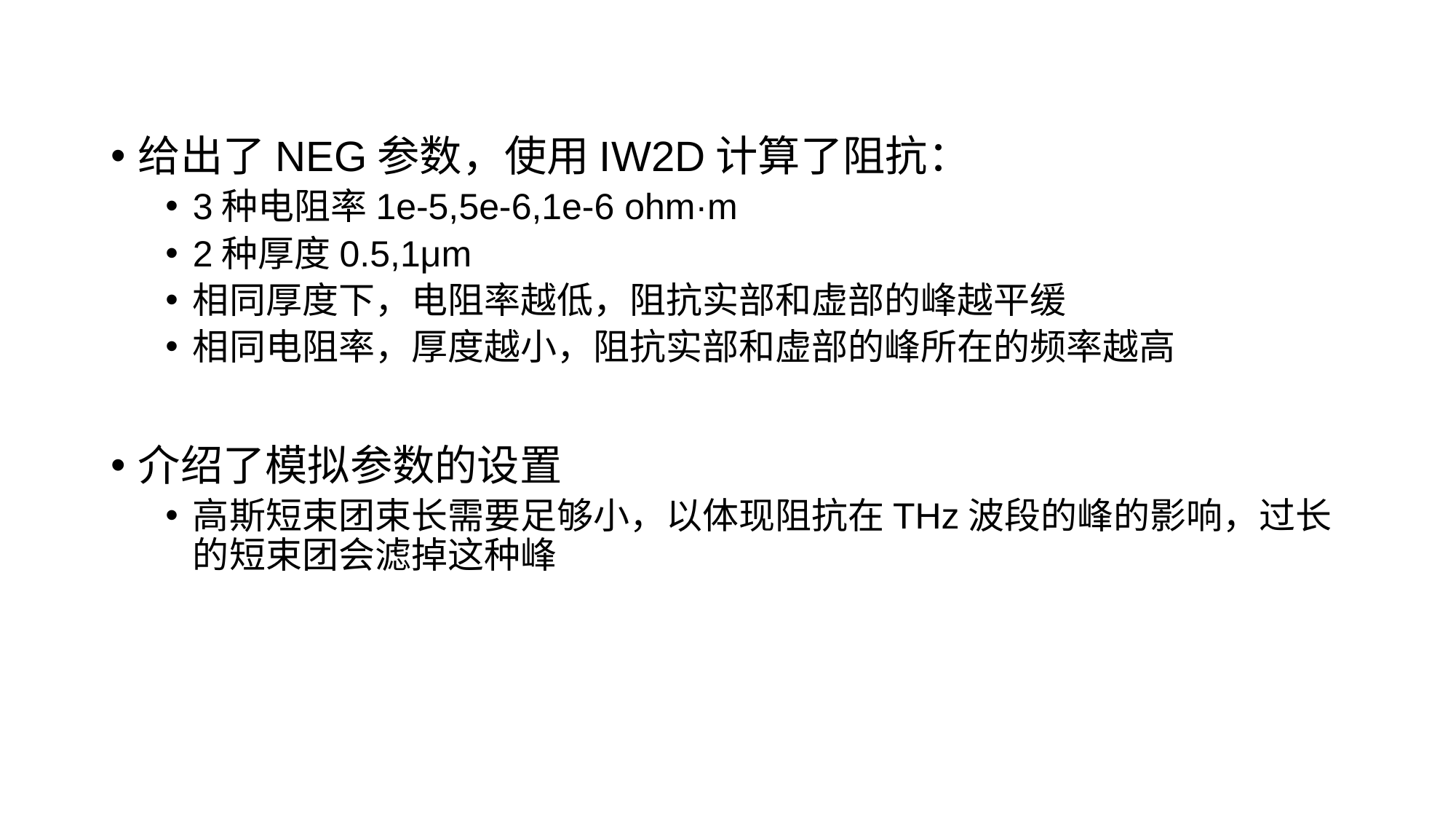

给出了NEG参数，使用IW2D计算了阻抗：
3种电阻率1e-5,5e-6,1e-6 ohm·m
2种厚度0.5,1μm
相同厚度下，电阻率越低，阻抗实部和虚部的峰越平缓
相同电阻率，厚度越小，阻抗实部和虚部的峰所在的频率越高

介绍了模拟参数的设置
高斯短束团束长需要足够小，以体现阻抗在THz波段的峰的影响，过长的短束团会滤掉这种峰